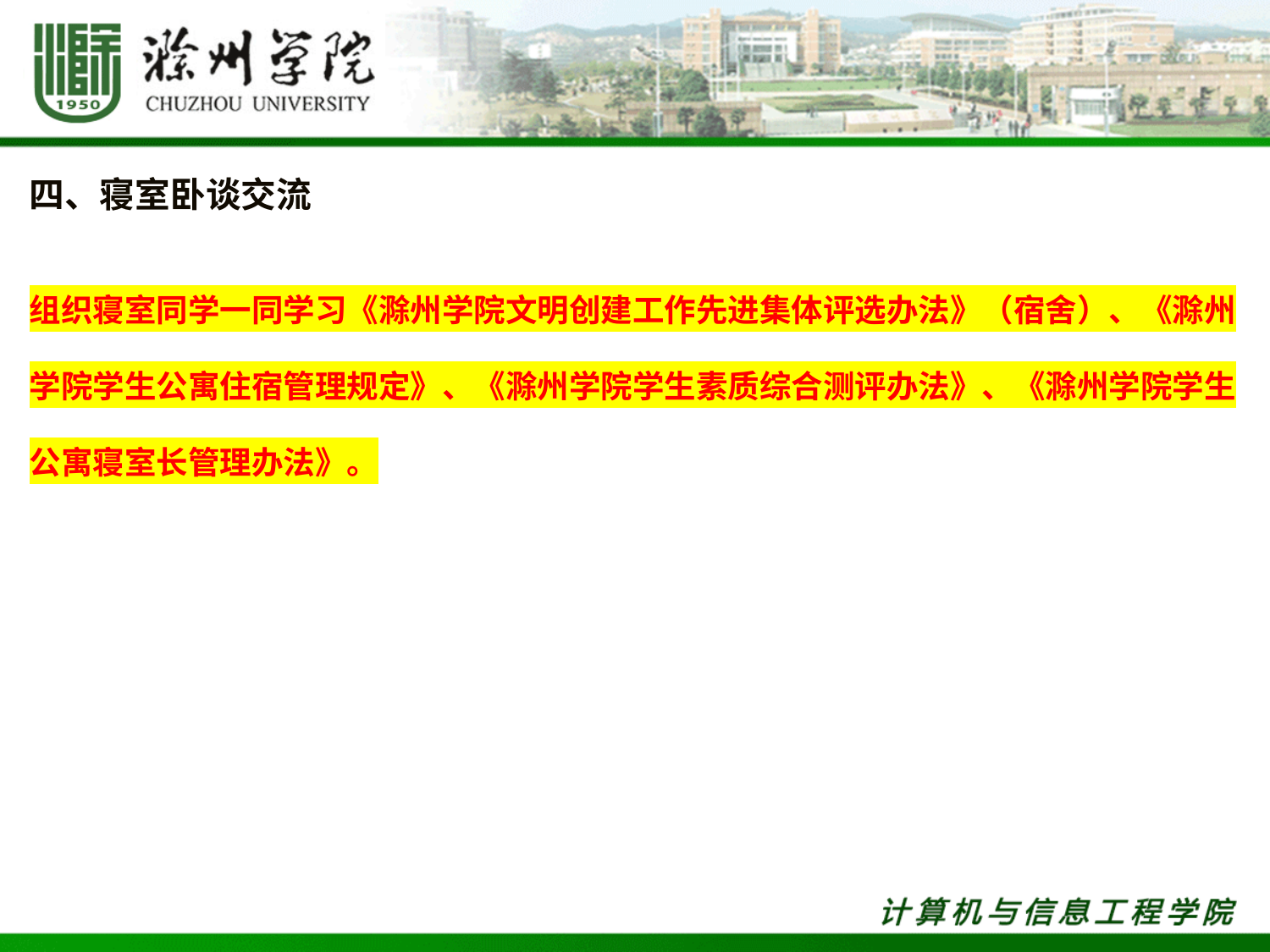

四、寝室卧谈交流

组织寝室同学一同学习《滁州学院文明创建工作先进集体评选办法》（宿舍）、《滁州学院学生公寓住宿管理规定》、《滁州学院学生素质综合测评办法》、《滁州学院学生公寓寝室长管理办法》。